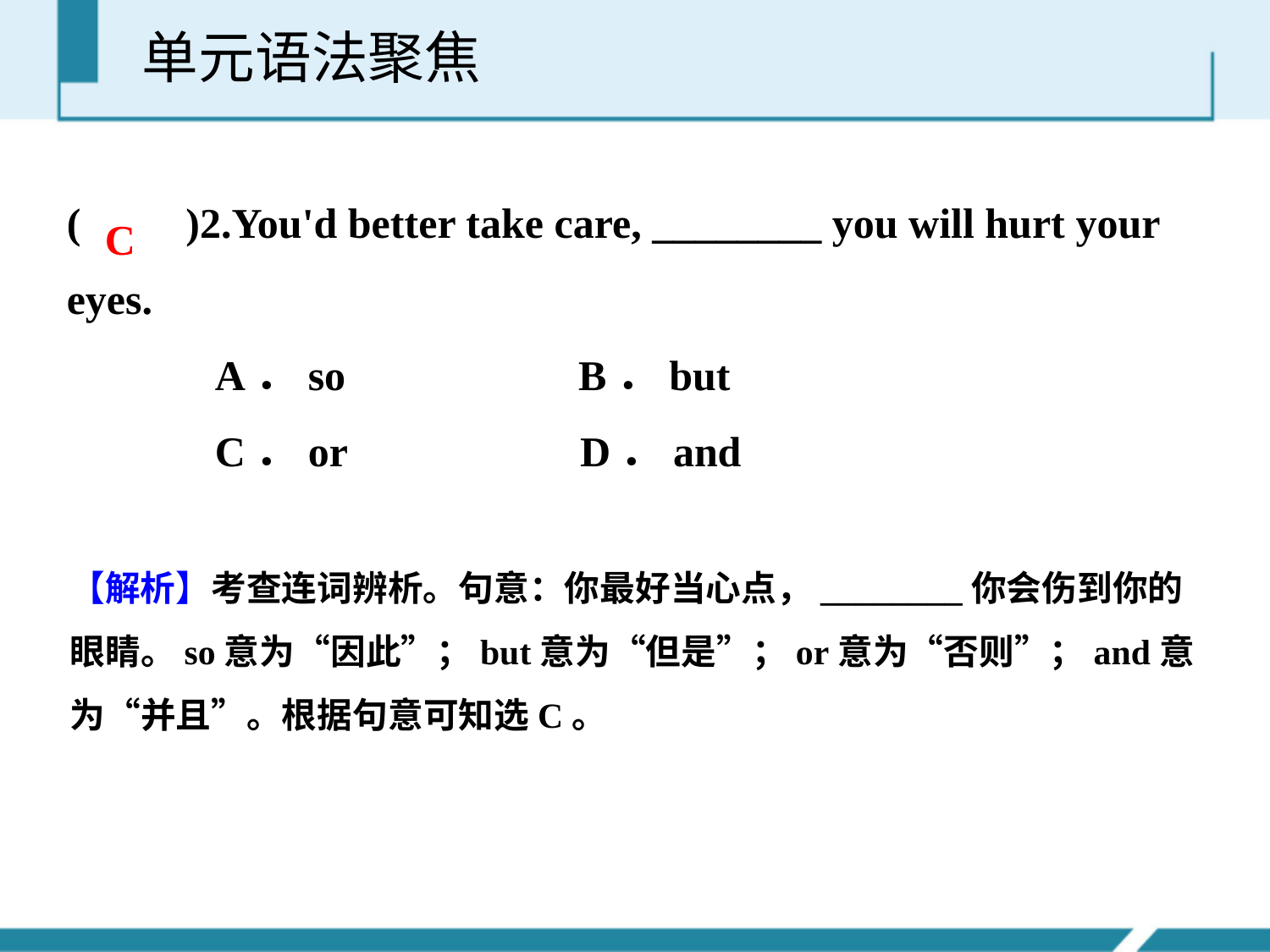

单元语法聚焦
(　　)2.You'd better take care, ________ you will hurt your eyes.
              A．so                      B．but
              C．or                      D．and
C
【解析】考查连词辨析。句意：你最好当心点，________你会伤到你的眼睛。so意为“因此”；but意为“但是”；or意为“否则”；and意为“并且”。根据句意可知选C。